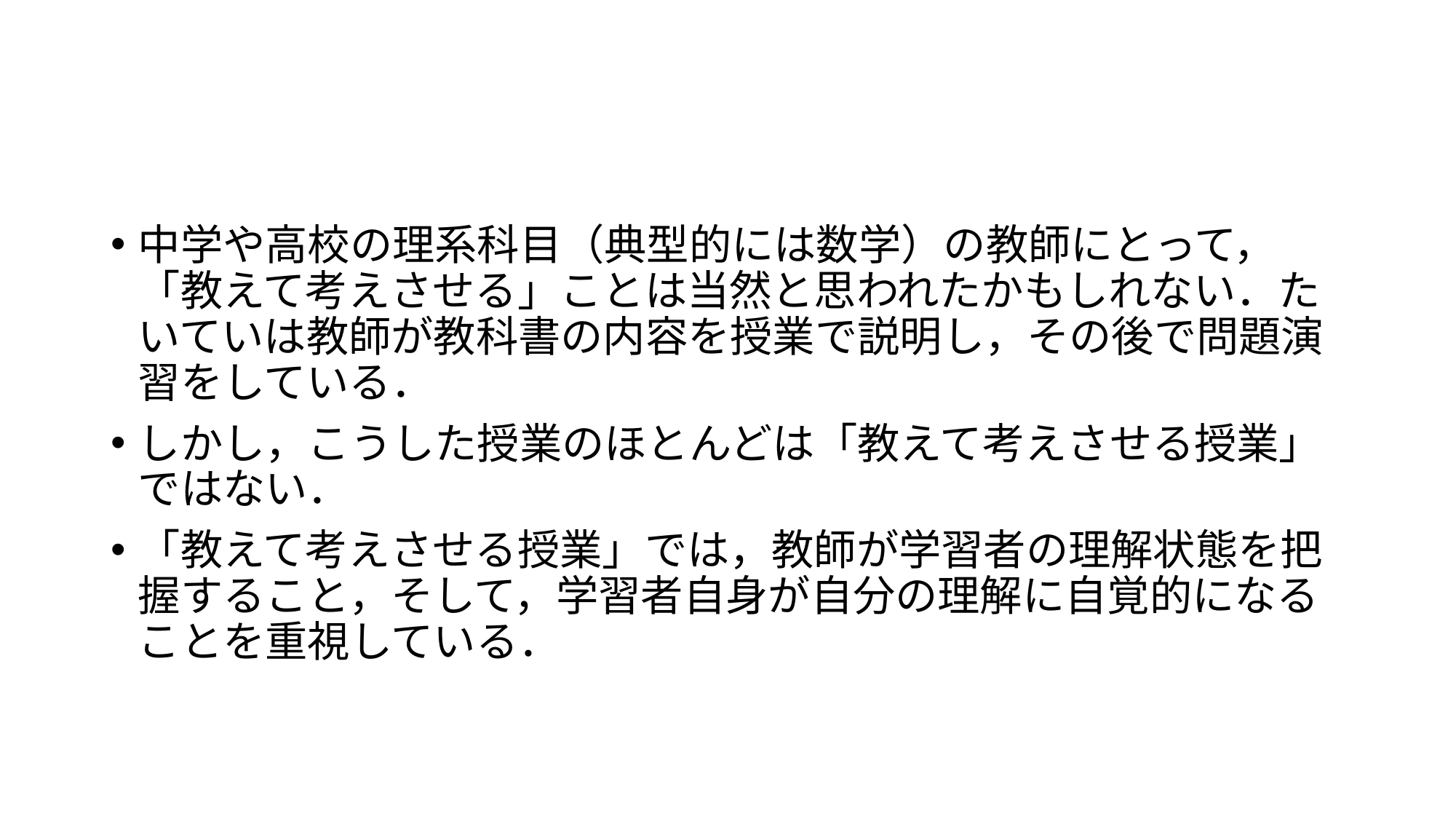

#
中学や高校の理系科目（典型的には数学）の教師にとって，「教えて考えさせる」ことは当然と思われたかもしれない．たいていは教師が教科書の内容を授業で説明し，その後で問題演習をしている．
しかし，こうした授業のほとんどは「教えて考えさせる授業」ではない．
「教えて考えさせる授業」では，教師が学習者の理解状態を把握すること，そして，学習者自身が自分の理解に自覚的になることを重視している．